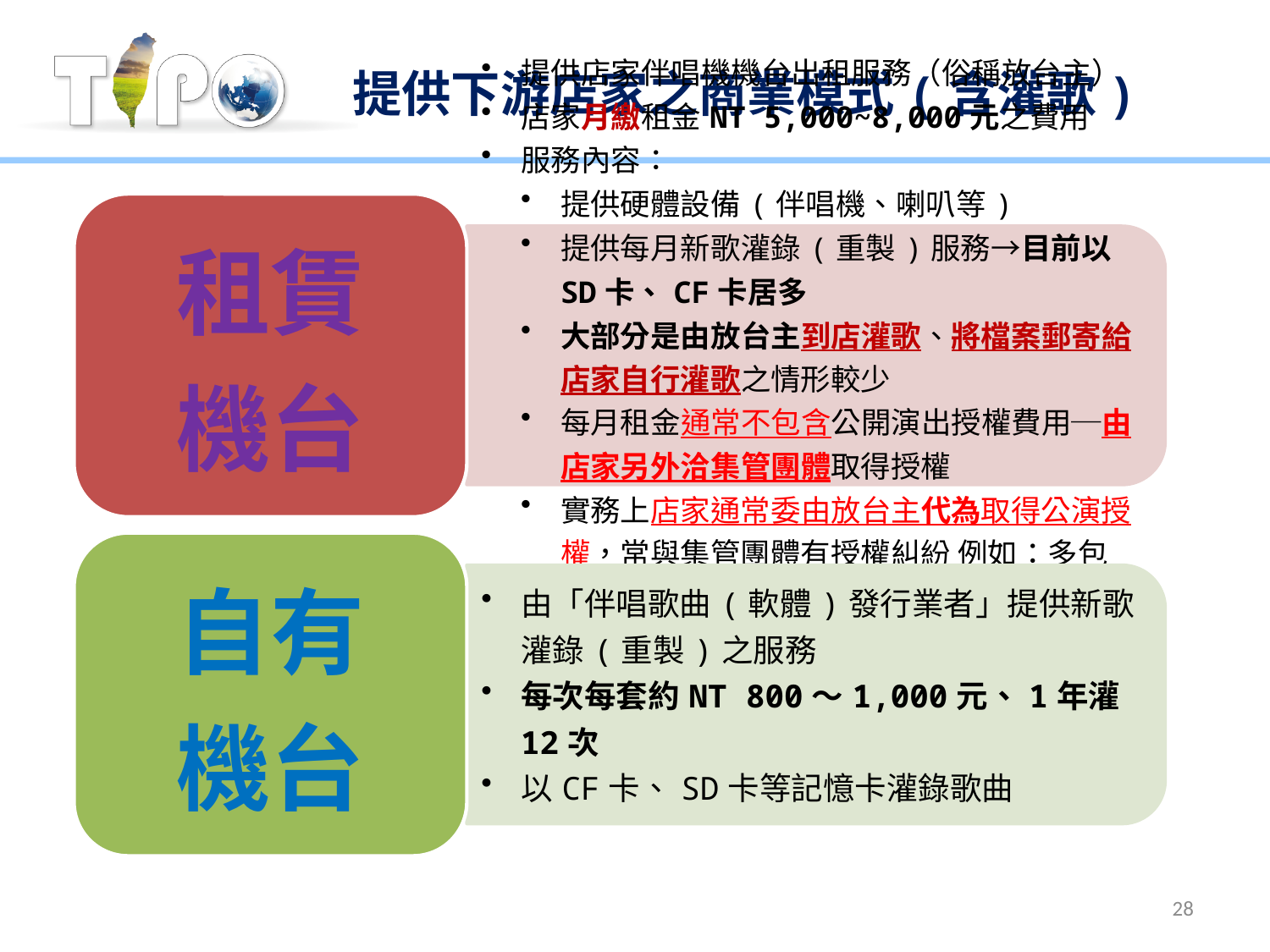

# 提供下游店家之商業模式(含灌歌)
租賃
機台
提供店家伴唱機機台出租服務（俗稱放台主）
自有
機台
店家月繳租金NT 5,000~8,000元之費用
服務內容：
每月租金通常不包含公開演出授權費用─由店家另外洽集管團體取得授權
每次每套約NT 800～1,000元、1年灌12次
以CF卡、SD卡等記憶卡灌錄歌曲
提供硬體設備(伴唱機、喇叭等)
大部分是由放台主到店灌歌、將檔案郵寄給店家自行灌歌之情形較少

28